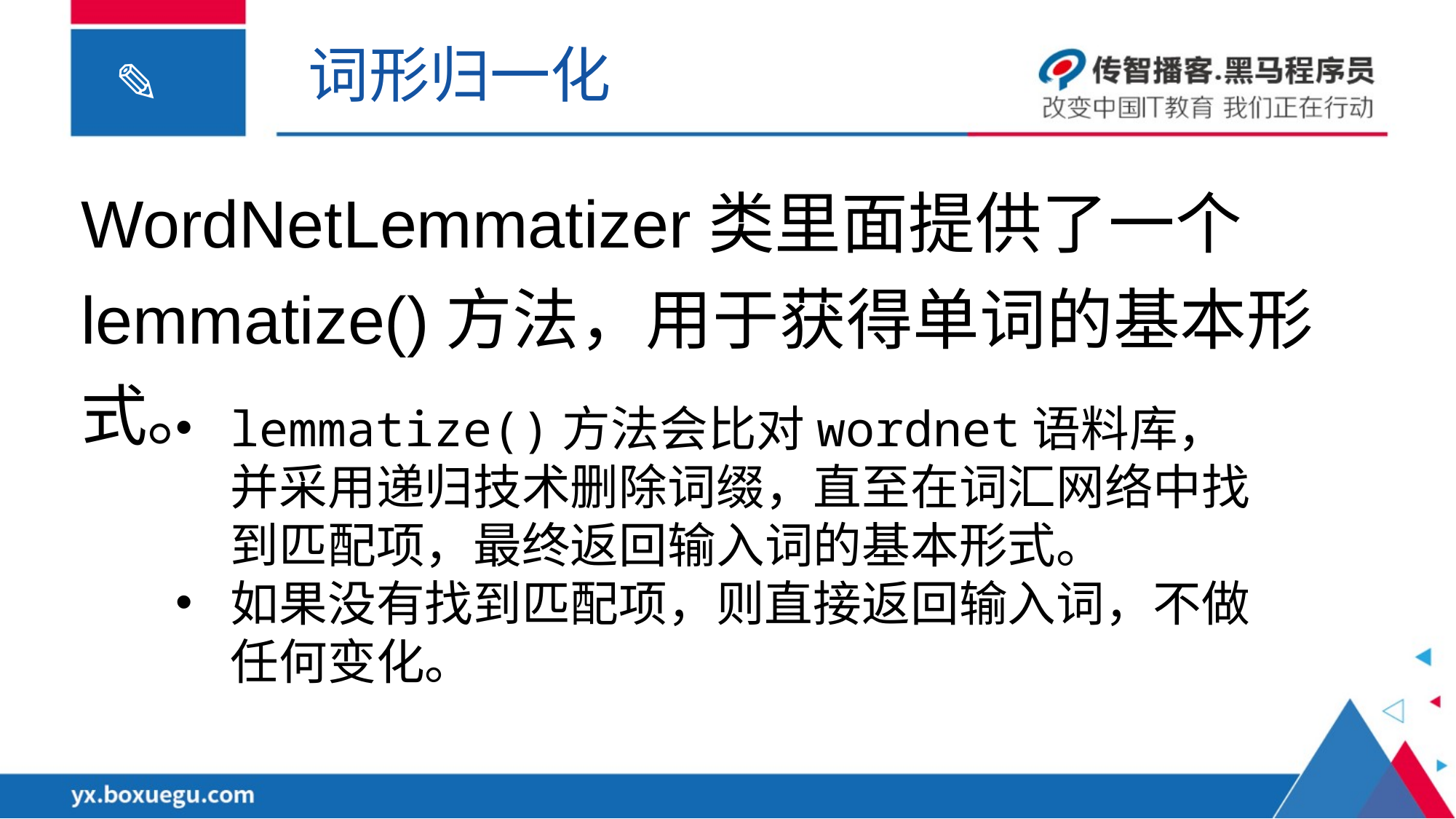

词形归一化
WordNetLemmatizer类里面提供了一个lemmatize()方法，用于获得单词的基本形式。
lemmatize()方法会比对wordnet语料库，并采用递归技术删除词缀，直至在词汇网络中找到匹配项，最终返回输入词的基本形式。
如果没有找到匹配项，则直接返回输入词，不做任何变化。